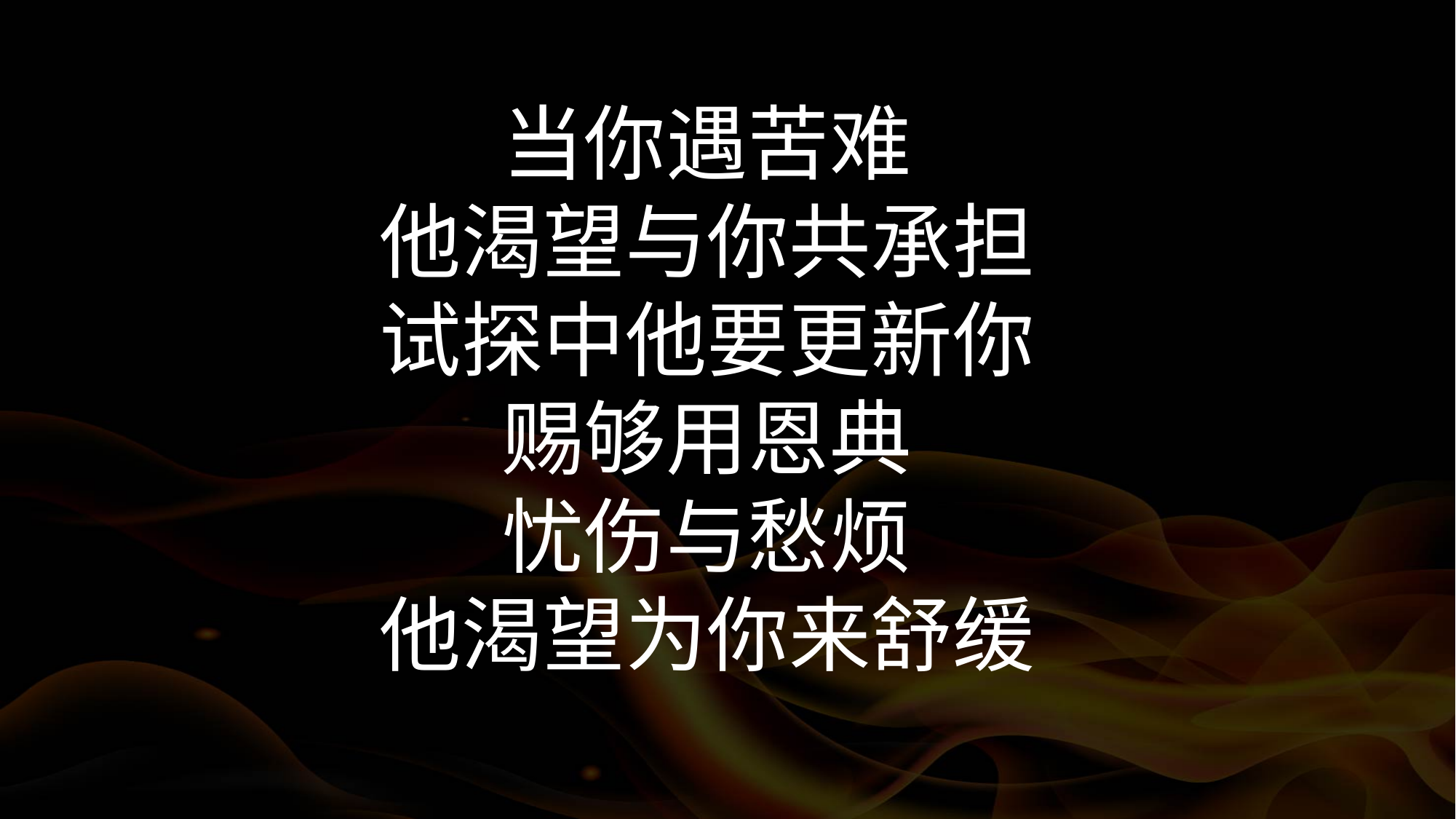

当你遇苦难
他渴望与你共承担
试探中他要更新你
赐够用恩典
忧伤与愁烦
他渴望为你来舒缓